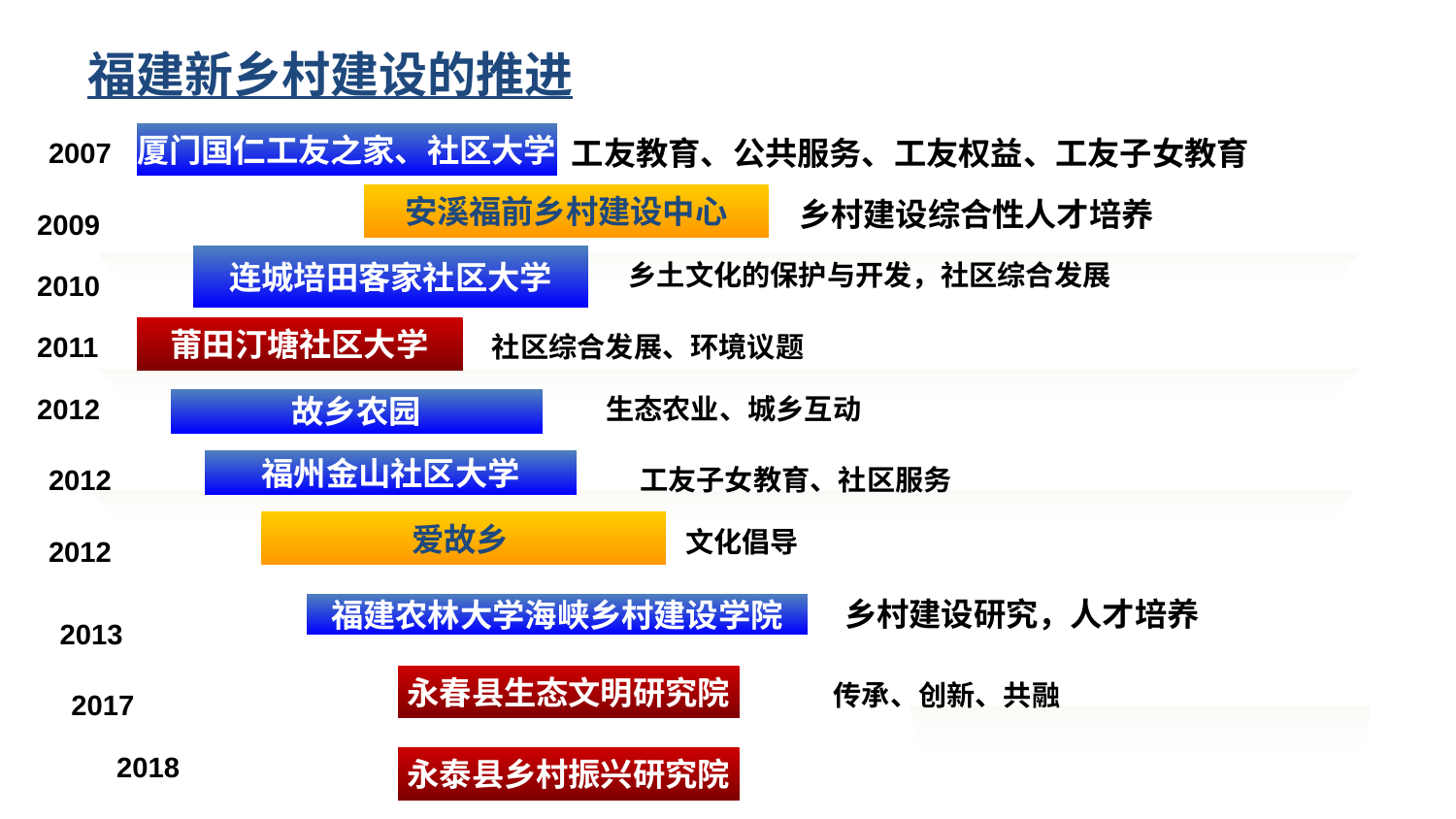

福建新乡村建设的推进
2007
厦门国仁工友之家、社区大学
工友教育、公共服务、工友权益、工友子女教育
安溪福前乡村建设中心
乡村建设综合性人才培养
2009
连城培田客家社区大学
乡土文化的保护与开发，社区综合发展

2010
2011
莆田汀塘社区大学
社区综合发展、环境议题

2012
生态农业、城乡互动
故乡农园
2012
福州金山社区大学
工友子女教育、社区服务

爱故乡
文化倡导
2012
乡村建设研究，人才培养
福建农林大学海峡乡村建设学院
2013
传承、创新、共融
永春县生态文明研究院
2017

2018
永泰县乡村振兴研究院